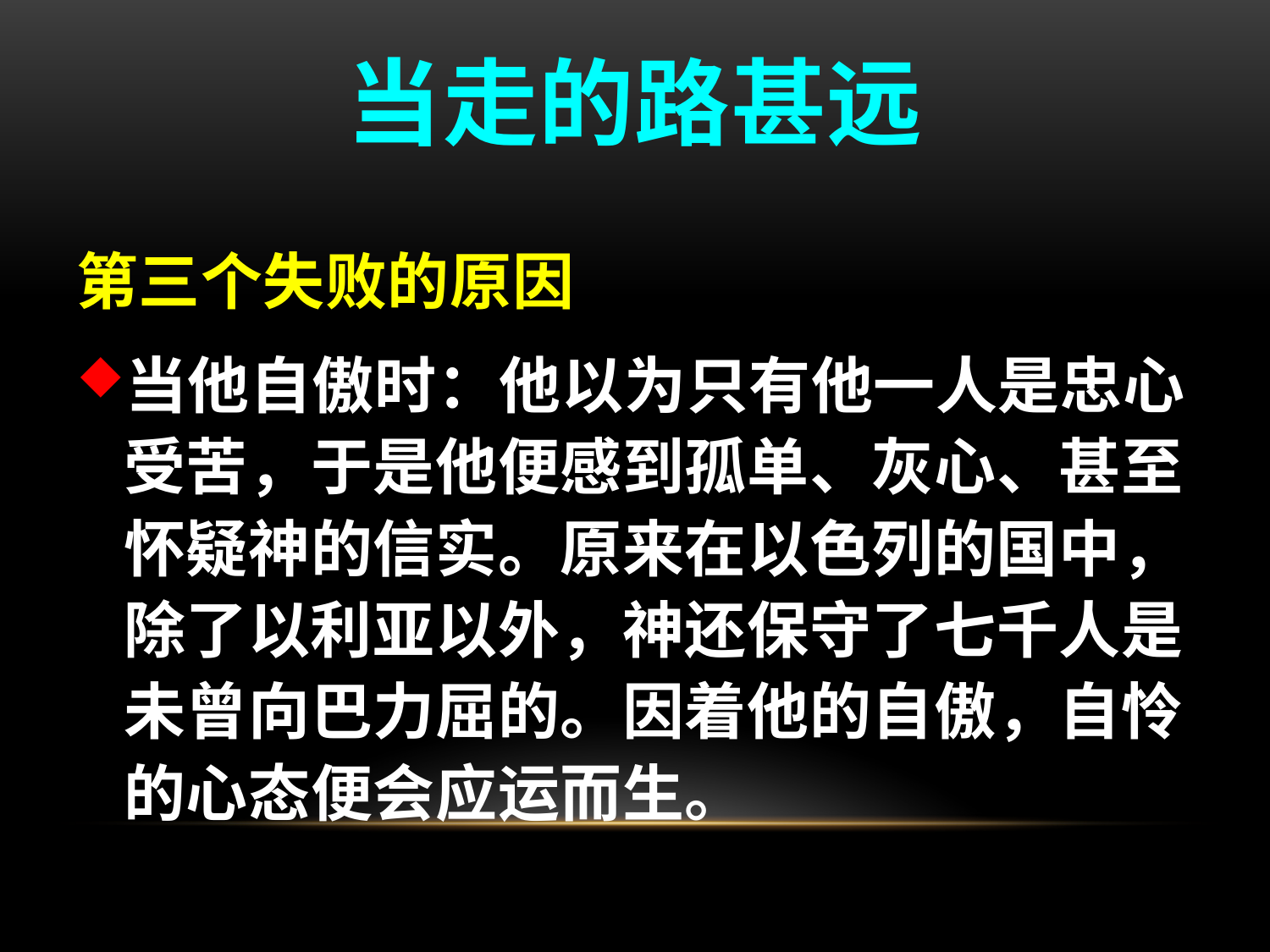

# 当走的路甚远
第三个失败的原因
当他自傲时：他以为只有他一人是忠心受苦，于是他便感到孤单、灰心、甚至怀疑神的信实。原来在以色列的国中，除了以利亚以外，神还保守了七千人是未曾向巴力屈的。因着他的自傲，自怜的心态便会应运而生。